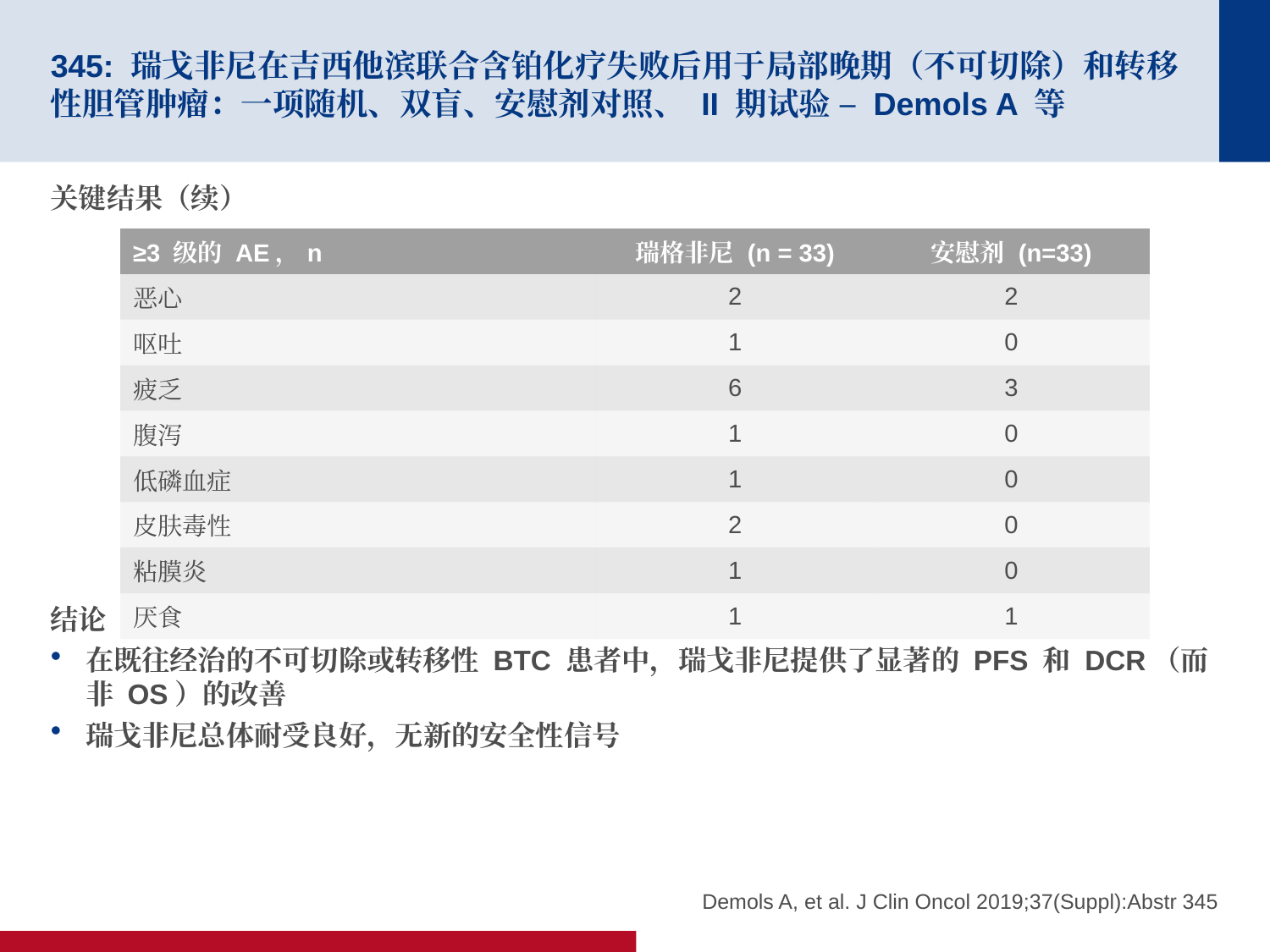

# 345: 瑞戈非尼在吉西他滨联合含铂化疗失败后用于局部晚期（不可切除）和转移性胆管肿瘤：一项随机、双盲、安慰剂对照、 II 期试验 – Demols A 等
关键结果（续）
结论
在既往经治的不可切除或转移性 BTC 患者中，瑞戈非尼提供了显著的 PFS 和 DCR（而非 OS）的改善
瑞戈非尼总体耐受良好，无新的安全性信号
| ≥3 级的 AE，n | 瑞格非尼 (n = 33) | 安慰剂 (n=33) |
| --- | --- | --- |
| 恶心 | 2 | 2 |
| 呕吐 | 1 | 0 |
| 疲乏 | 6 | 3 |
| 腹泻 | 1 | 0 |
| 低磷血症 | 1 | 0 |
| 皮肤毒性 | 2 | 0 |
| 粘膜炎 | 1 | 0 |
| 厌食 | 1 | 1 |
Demols A, et al. J Clin Oncol 2019;37(Suppl):Abstr 345